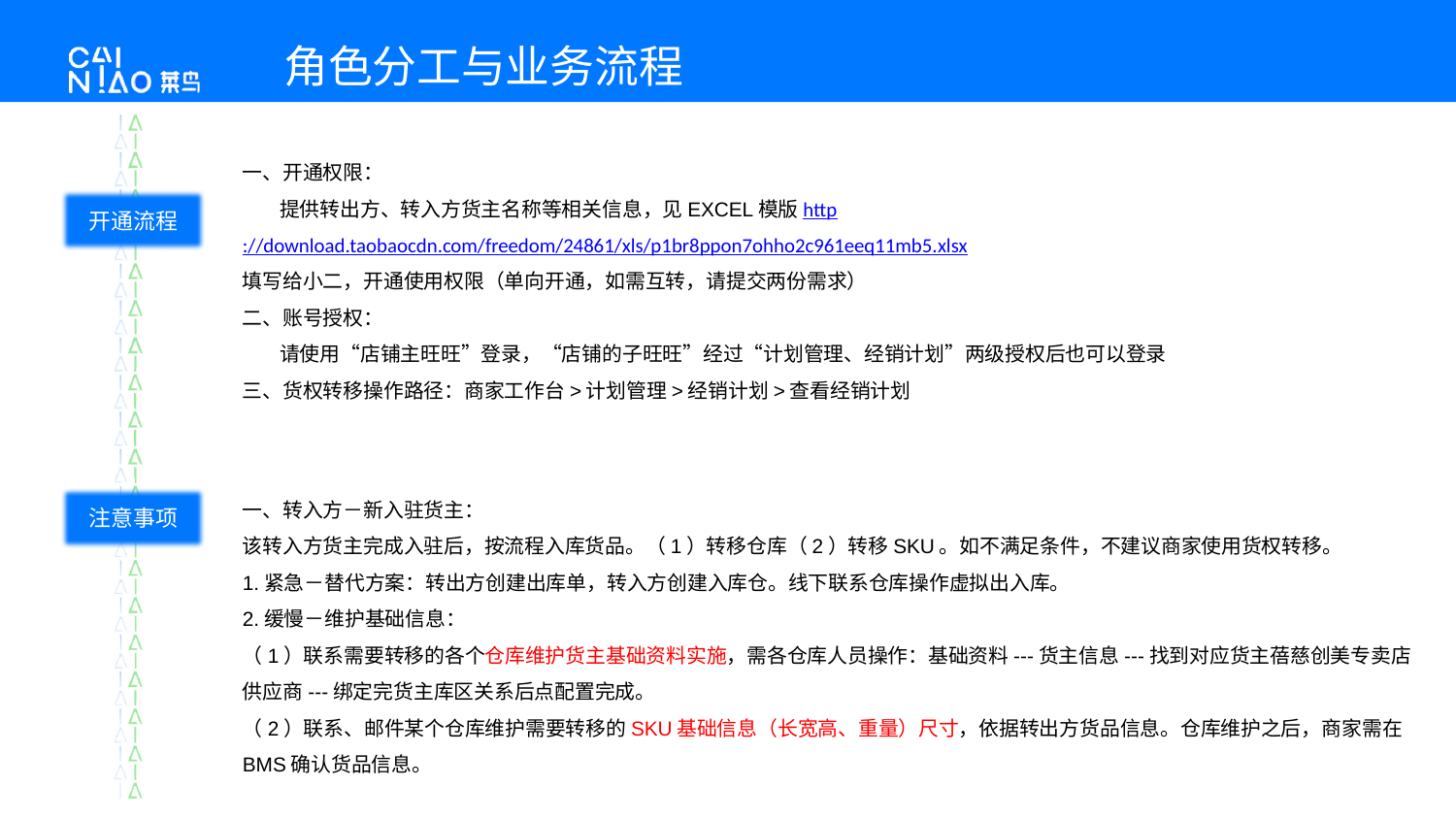

角色分工与业务流程
一、开通权限：
       提供转出方、转入方货主名称等相关信息，见EXCEL模版http://download.taobaocdn.com/freedom/24861/xls/p1br8ppon7ohho2c961eeq11mb5.xlsx
填写给小二，开通使用权限（单向开通，如需互转，请提交两份需求）
二、账号授权：
       请使用“店铺主旺旺”登录，“店铺的子旺旺”经过“计划管理、经销计划”两级授权后也可以登录
三、货权转移操作路径：商家工作台>计划管理>经销计划>查看经销计划
开通流程
一、转入方－新入驻货主：
该转入方货主完成入驻后，按流程入库货品。（1）转移仓库（2）转移SKU。如不满足条件，不建议商家使用货权转移。
1.紧急－替代方案：转出方创建出库单，转入方创建入库仓。线下联系仓库操作虚拟出入库。
2.缓慢－维护基础信息：
（1）联系需要转移的各个仓库维护货主基础资料实施，需各仓库人员操作：基础资料---货主信息---找到对应货主蓓慈创美专卖店供应商---绑定完货主库区关系后点配置完成。
（2）联系、邮件某个仓库维护需要转移的SKU基础信息（长宽高、重量）尺寸，依据转出方货品信息。仓库维护之后，商家需在BMS确认货品信息。
注意事项